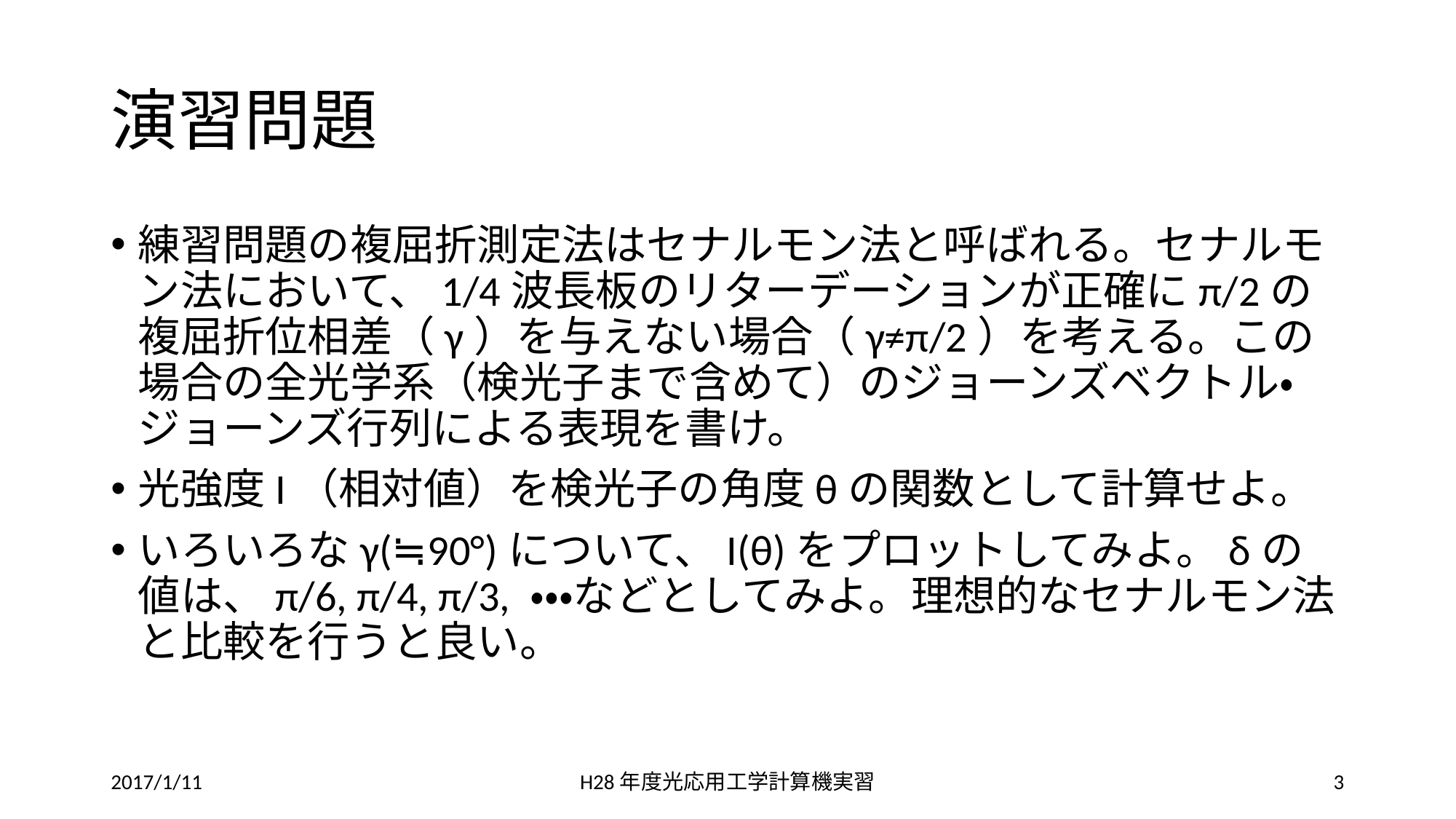

# 演習問題
練習問題の複屈折測定法はセナルモン法と呼ばれる。セナルモン法において、1/4波長板のリターデーションが正確にπ/2の複屈折位相差（γ）を与えない場合（γ≠π/2）を考える。この場合の全光学系（検光子まで含めて）のジョーンズベクトル・ジョーンズ行列による表現を書け。
光強度I（相対値）を検光子の角度θの関数として計算せよ。
いろいろなγ(≒90°)について、I(θ)をプロットしてみよ。δの値は、π/6, π/4, π/3, ・・・などとしてみよ。理想的なセナルモン法と比較を行うと良い。

2017/1/11
H28年度光応用工学計算機実習
3